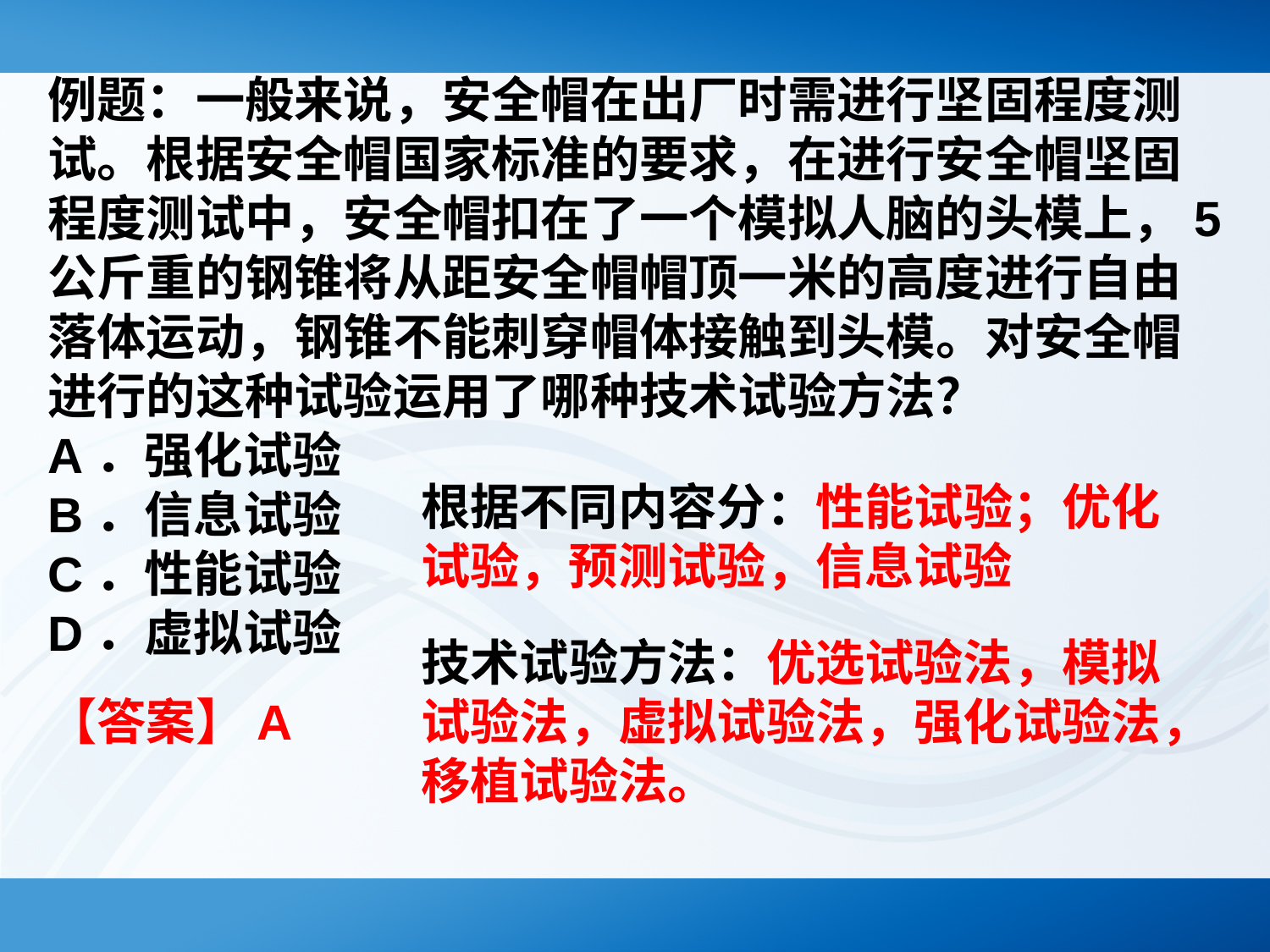

例题：一般来说，安全帽在出厂时需进行坚固程度测试。根据安全帽国家标准的要求，在进行安全帽坚固程度测试中，安全帽扣在了一个模拟人脑的头模上，5公斤重的钢锥将从距安全帽帽顶一米的高度进行自由落体运动，钢锥不能刺穿帽体接触到头模。对安全帽进行的这种试验运用了哪种技术试验方法？
A．强化试验
B．信息试验
C．性能试验
D．虚拟试验
根据不同内容分：性能试验；优化试验，预测试验，信息试验
技术试验方法：优选试验法，模拟试验法，虚拟试验法，强化试验法，移植试验法。
【答案】A